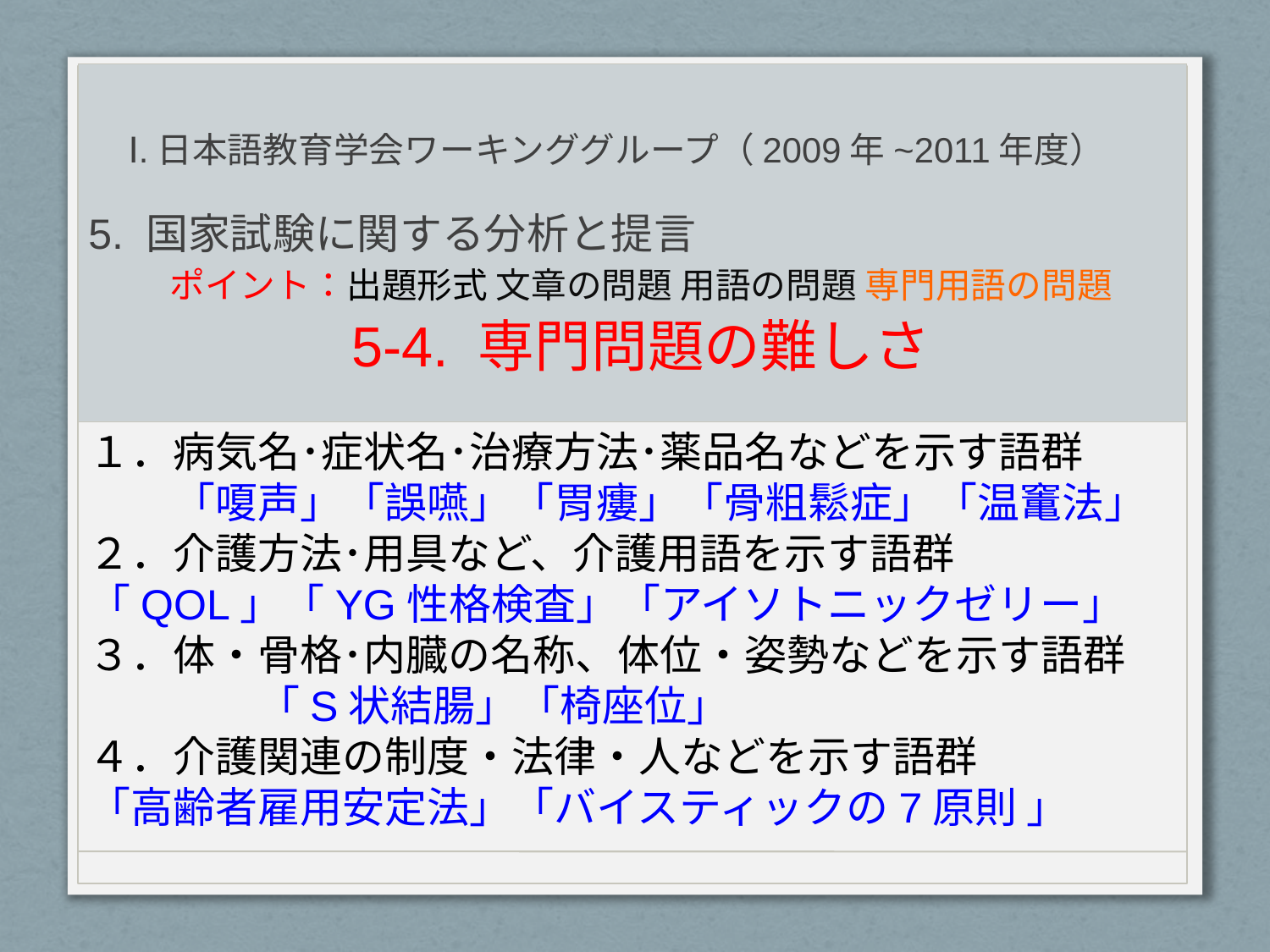

# Ⅰ.日本語教育学会ワーキンググループ（2009年~2011年度）
5. 国家試験に関する分析と提言
ポイント：出題形式 文章の問題 用語の問題 専門用語の問題
5-4. 専門問題の難しさ
１．病気名･症状名･治療方法･薬品名などを示す語群
　　「嗄声」「誤嚥」「胃瘻」「骨粗鬆症」「温竃法」
２．介護方法･用具など、介護用語を示す語群
「QOL」「YG性格検査」「アイソトニックゼリー」
３．体・骨格･内臓の名称、体位・姿勢などを示す語群
　　　　「S状結腸」「椅座位」
４．介護関連の制度・法律・人などを示す語群
「高齢者雇用安定法」「バイスティックの7原則 」